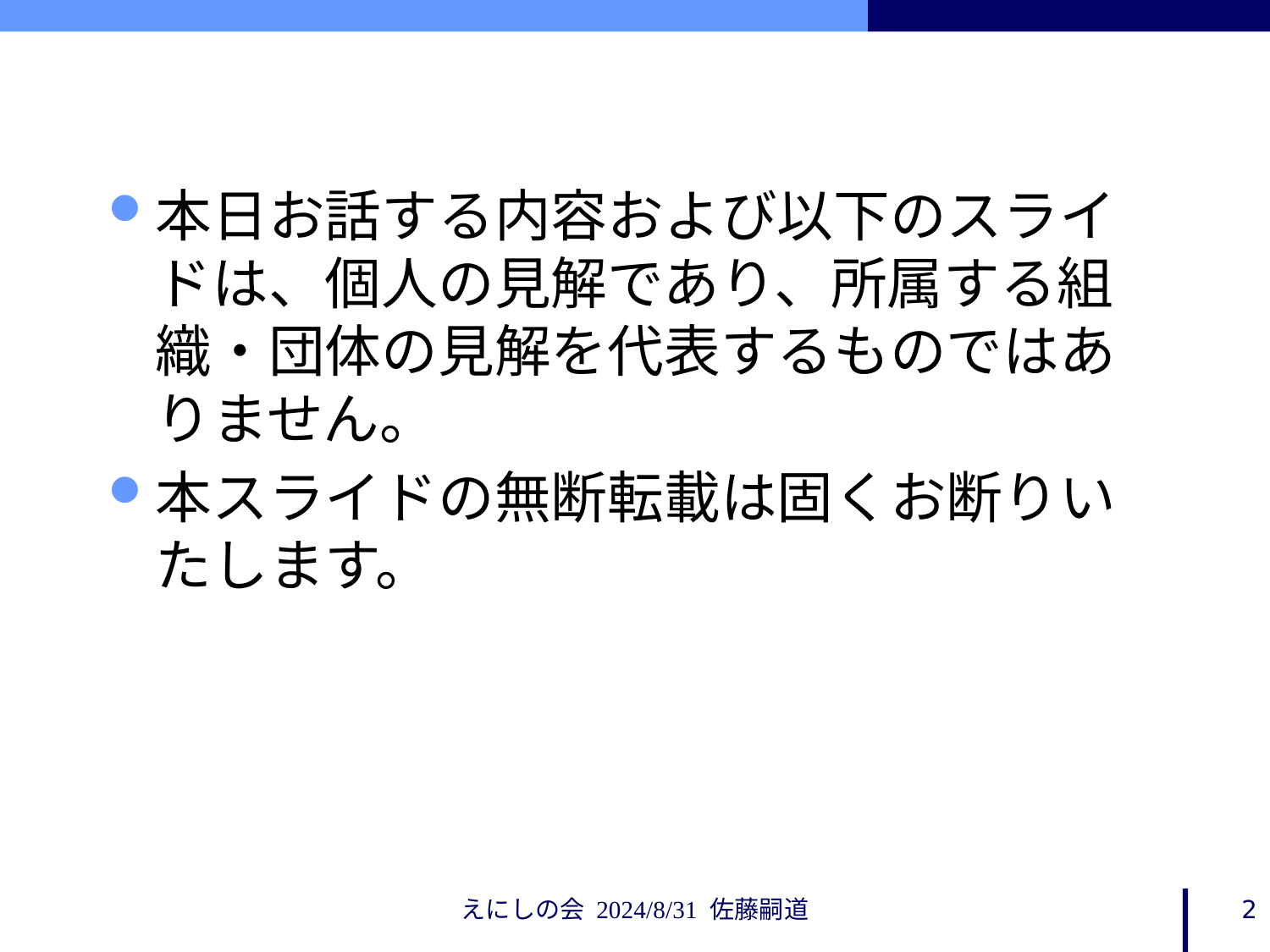

本日お話する内容および以下のスライドは、個人の見解であり、所属する組織・団体の見解を代表するものではありません。
本スライドの無断転載は固くお断りいたします。
えにしの会 2024/8/31 佐藤嗣道
2